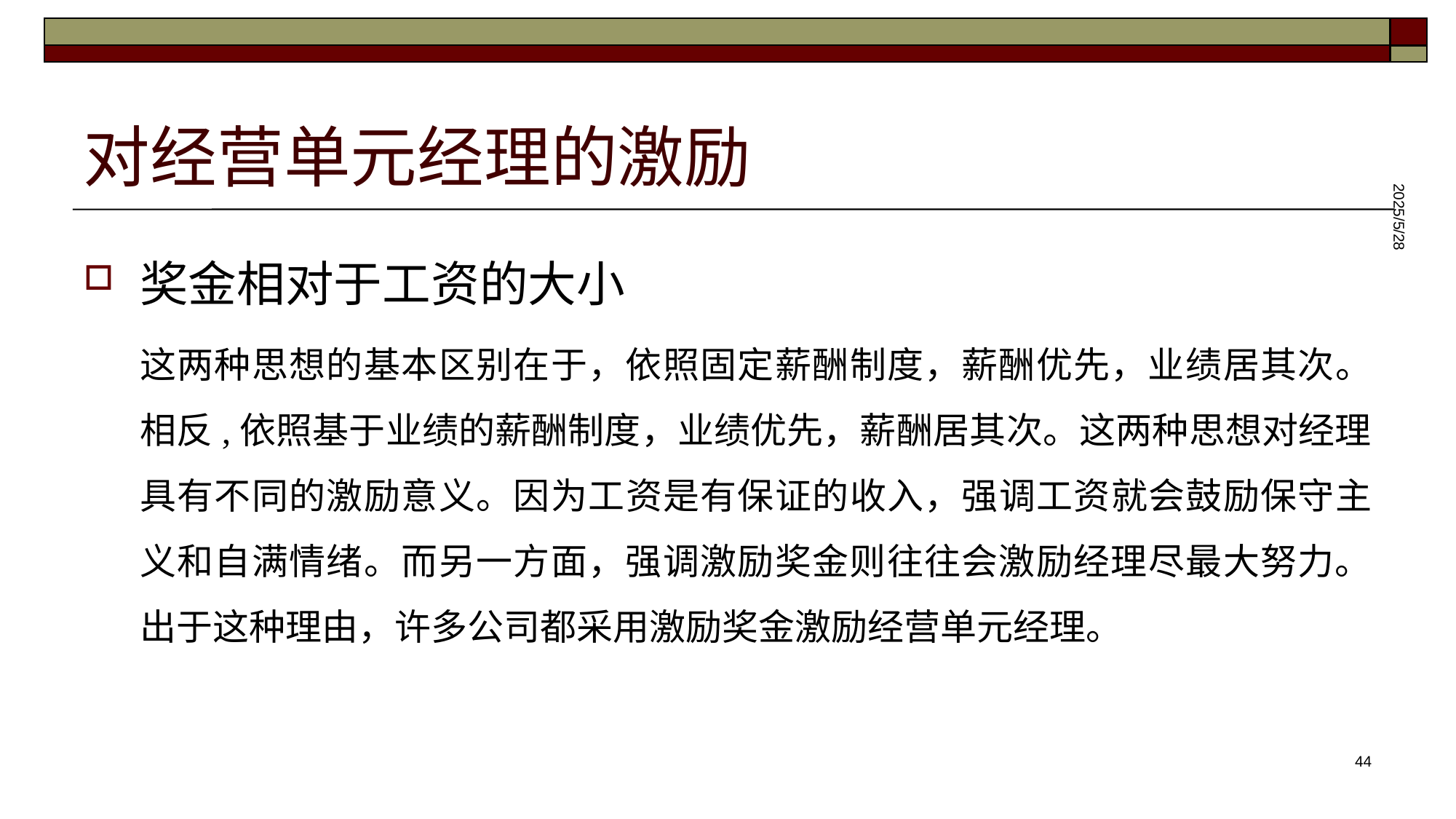

# 对经营单元经理的激励
2025/5/28
奖金相对于工资的大小
这两种思想的基本区别在于，依照固定薪酬制度，薪酬优先，业绩居其次。相反,依照基于业绩的薪酬制度，业绩优先，薪酬居其次。这两种思想对经理具有不同的激励意义。因为工资是有保证的收入，强调工资就会鼓励保守主义和自满情绪。而另一方面，强调激励奖金则往往会激励经理尽最大努力。出于这种理由，许多公司都采用激励奖金激励经营单元经理。

44